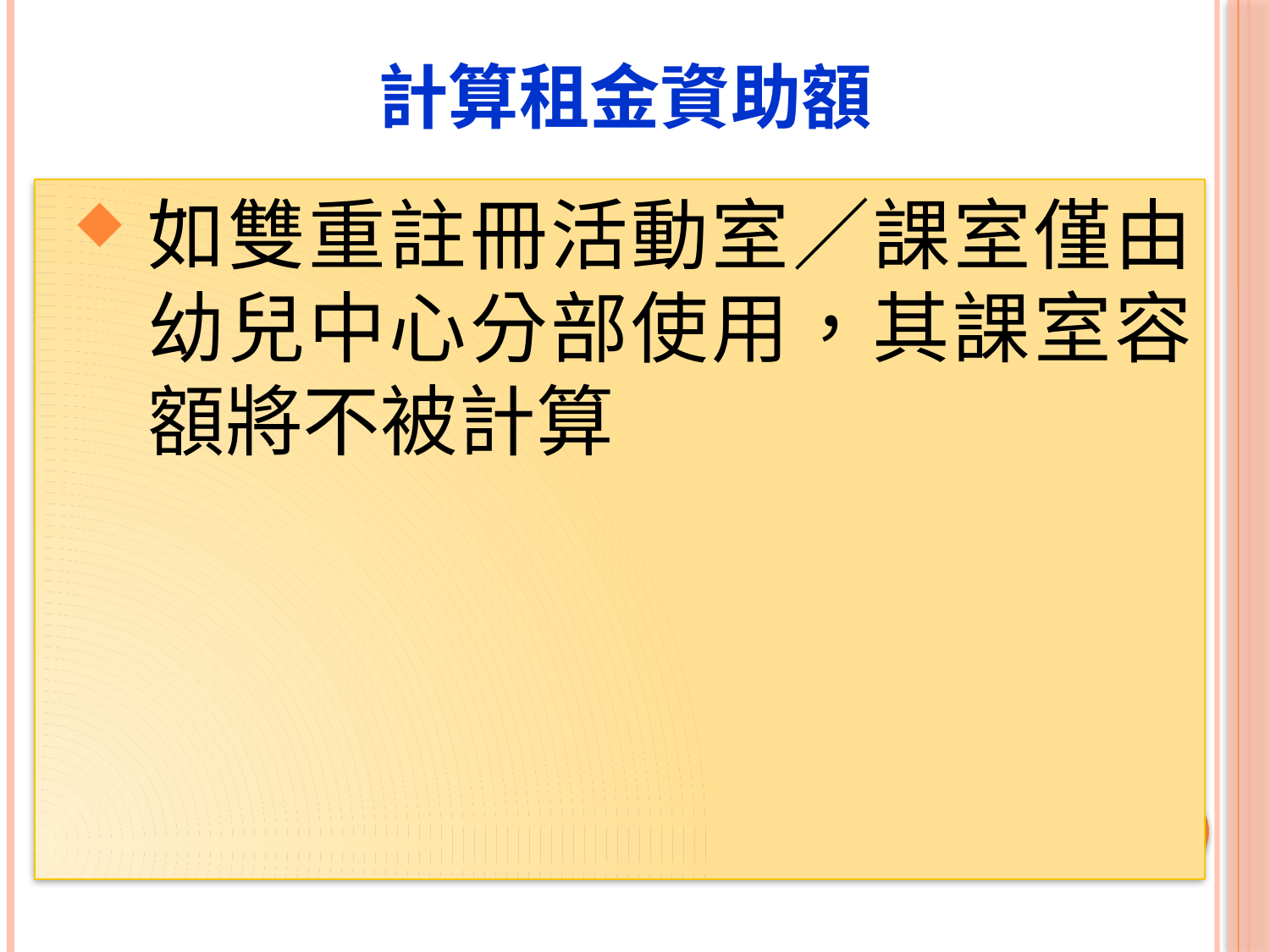

計算租金資助額
如雙重註冊活動室／課室僅由幼兒中心分部使用，其課室容額將不被計算